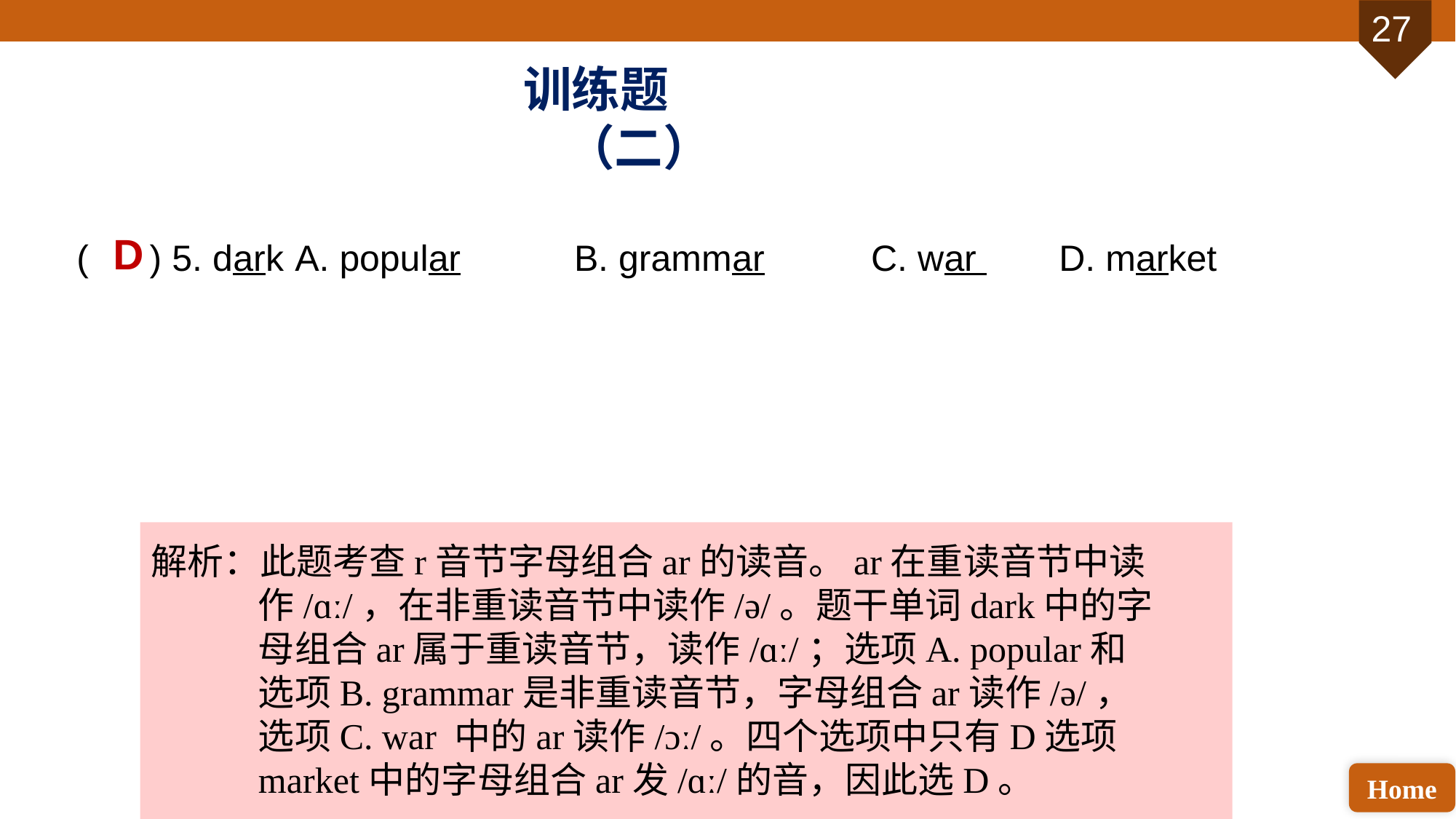

训练题（二）
(      ) 5. dark 	A. popular	      B. grammar 	   C. war 	D. market
D

解析：此题考查r音节字母组合ar的读音。ar在重读音节中读作/ɑː/，在非重读音节中读作/ə/。题干单词dark中的字母组合ar属于重读音节，读作/ɑː/；选项A. popular和选项B. grammar是非重读音节，字母组合ar读作/ə/，选项C. war 中的ar读作/ɔː/。四个选项中只有D选项market中的字母组合ar发/ɑː/的音，因此选D。